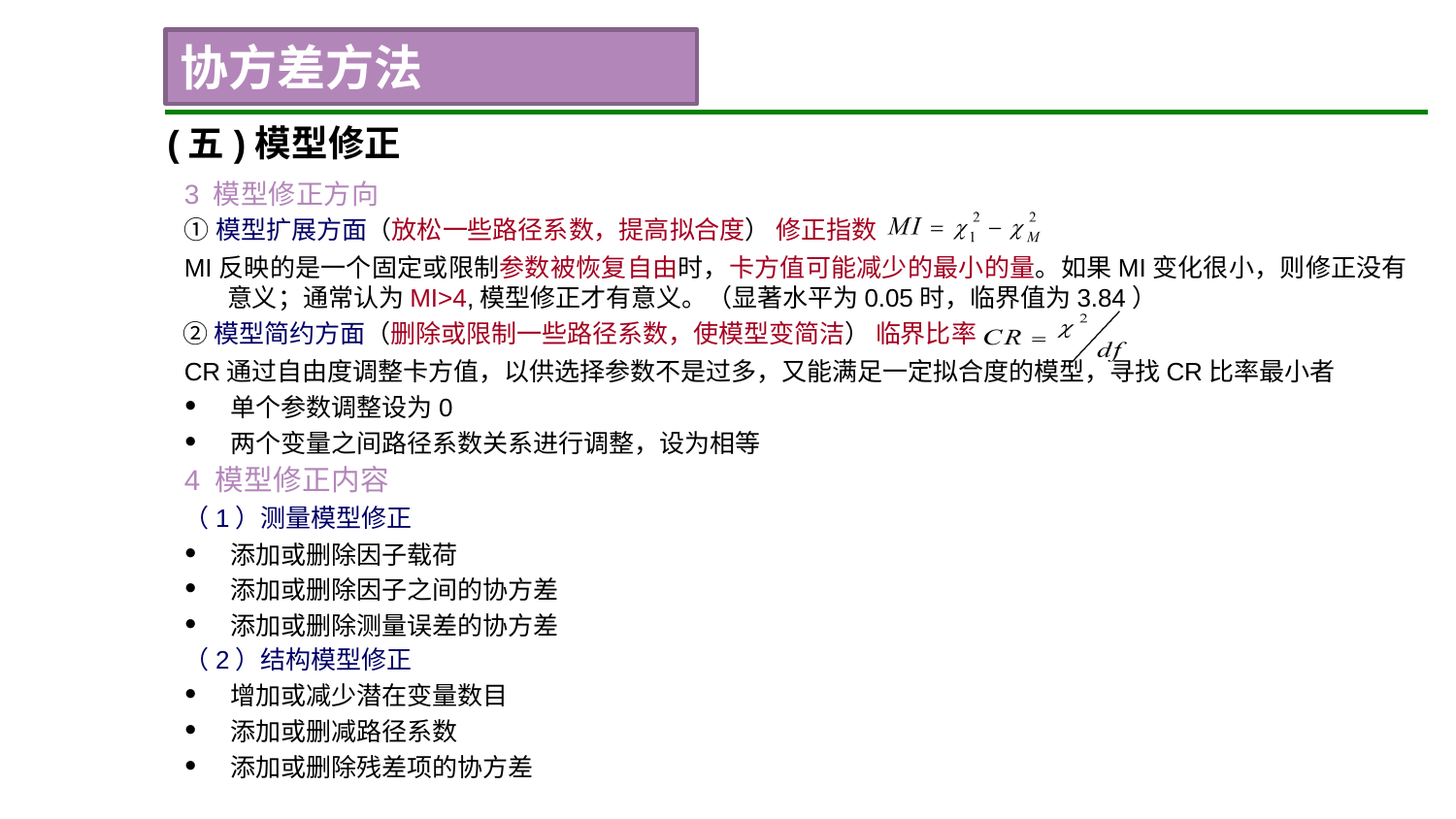

协方差方法
(五)模型修正
3 模型修正方向
①模型扩展方面（放松一些路径系数，提高拟合度） 修正指数
MI反映的是一个固定或限制参数被恢复自由时，卡方值可能减少的最小的量。如果MI变化很小，则修正没有意义；通常认为MI>4,模型修正才有意义。（显著水平为0.05时，临界值为3.84）
②模型简约方面（删除或限制一些路径系数，使模型变简洁） 临界比率
CR通过自由度调整卡方值，以供选择参数不是过多，又能满足一定拟合度的模型，寻找CR比率最小者
单个参数调整设为0
两个变量之间路径系数关系进行调整，设为相等
4 模型修正内容
（1）测量模型修正
添加或删除因子载荷
添加或删除因子之间的协方差
添加或删除测量误差的协方差
（2）结构模型修正
增加或减少潜在变量数目
添加或删减路径系数
添加或删除残差项的协方差